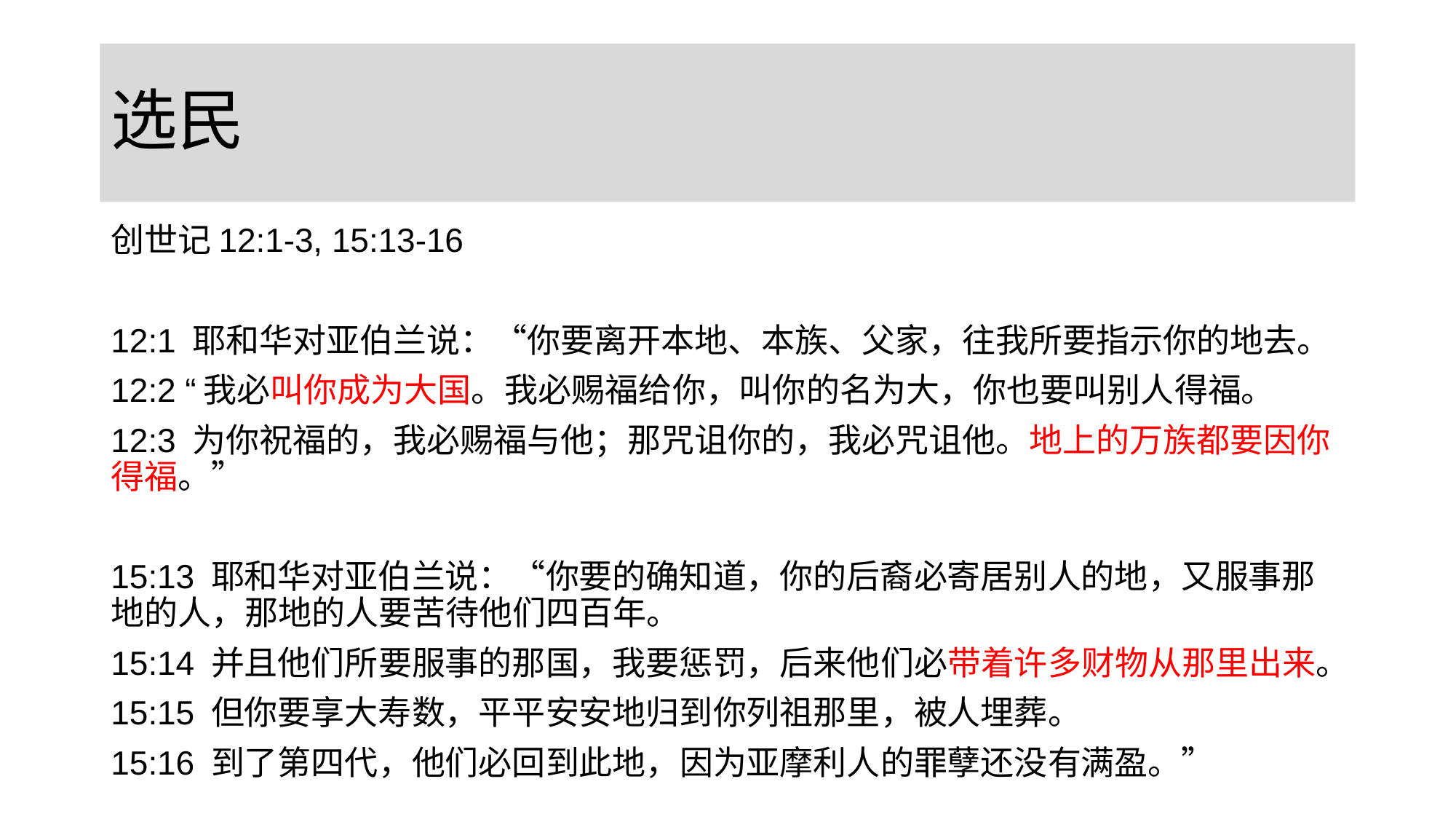

# 选民
创世记12:1-3, 15:13-16

12:1 耶和华对亚伯兰说：“你要离开本地、本族、父家，往我所要指示你的地去。
12:2 “我必叫你成为大国。我必赐福给你，叫你的名为大，你也要叫别人得福。
12:3 为你祝福的，我必赐福与他；那咒诅你的，我必咒诅他。地上的万族都要因你得福。”

15:13 耶和华对亚伯兰说：“你要的确知道，你的后裔必寄居别人的地，又服事那地的人，那地的人要苦待他们四百年。
15:14 并且他们所要服事的那国，我要惩罚，后来他们必带着许多财物从那里出来。
15:15 但你要享大寿数，平平安安地归到你列祖那里，被人埋葬。
15:16 到了第四代，他们必回到此地，因为亚摩利人的罪孽还没有满盈。”